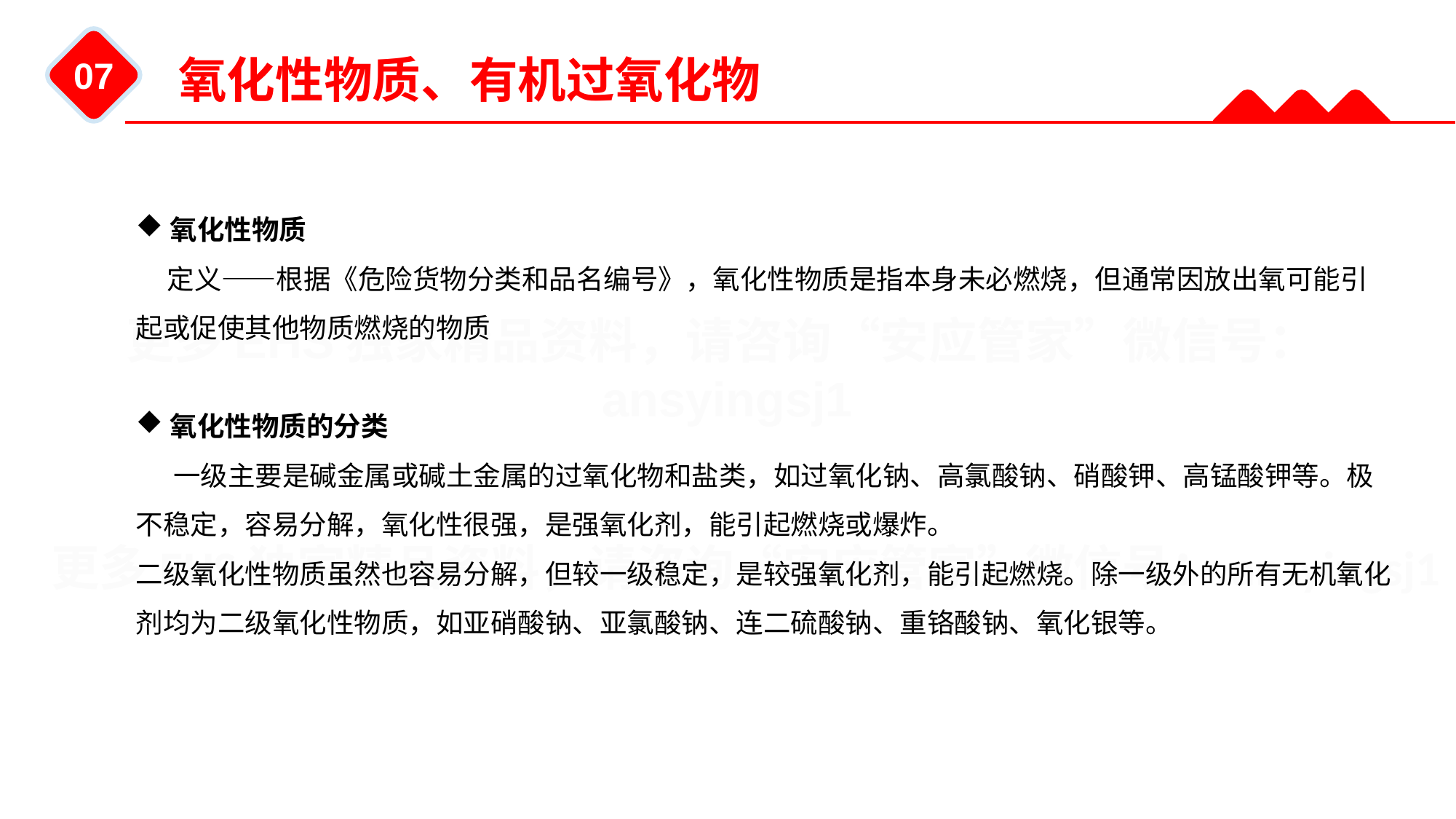

氧化性物质、有机过氧化物
07

氧化性物质
    定义——根据《危险货物分类和品名编号》，氧化性物质是指本身未必燃烧，但通常因放出氧可能引起或促使其他物质燃烧的物质

氧化性物质的分类
     一级主要是碱金属或碱土金属的过氧化物和盐类，如过氧化钠、高氯酸钠、硝酸钾、高锰酸钾等。极不稳定，容易分解，氧化性很强，是强氧化剂，能引起燃烧或爆炸。
二级氧化性物质虽然也容易分解，但较一级稳定，是较强氧化剂，能引起燃烧。除一级外的所有无机氧化剂均为二级氧化性物质，如亚硝酸钠、亚氯酸钠、连二硫酸钠、重铬酸钠、氧化银等。